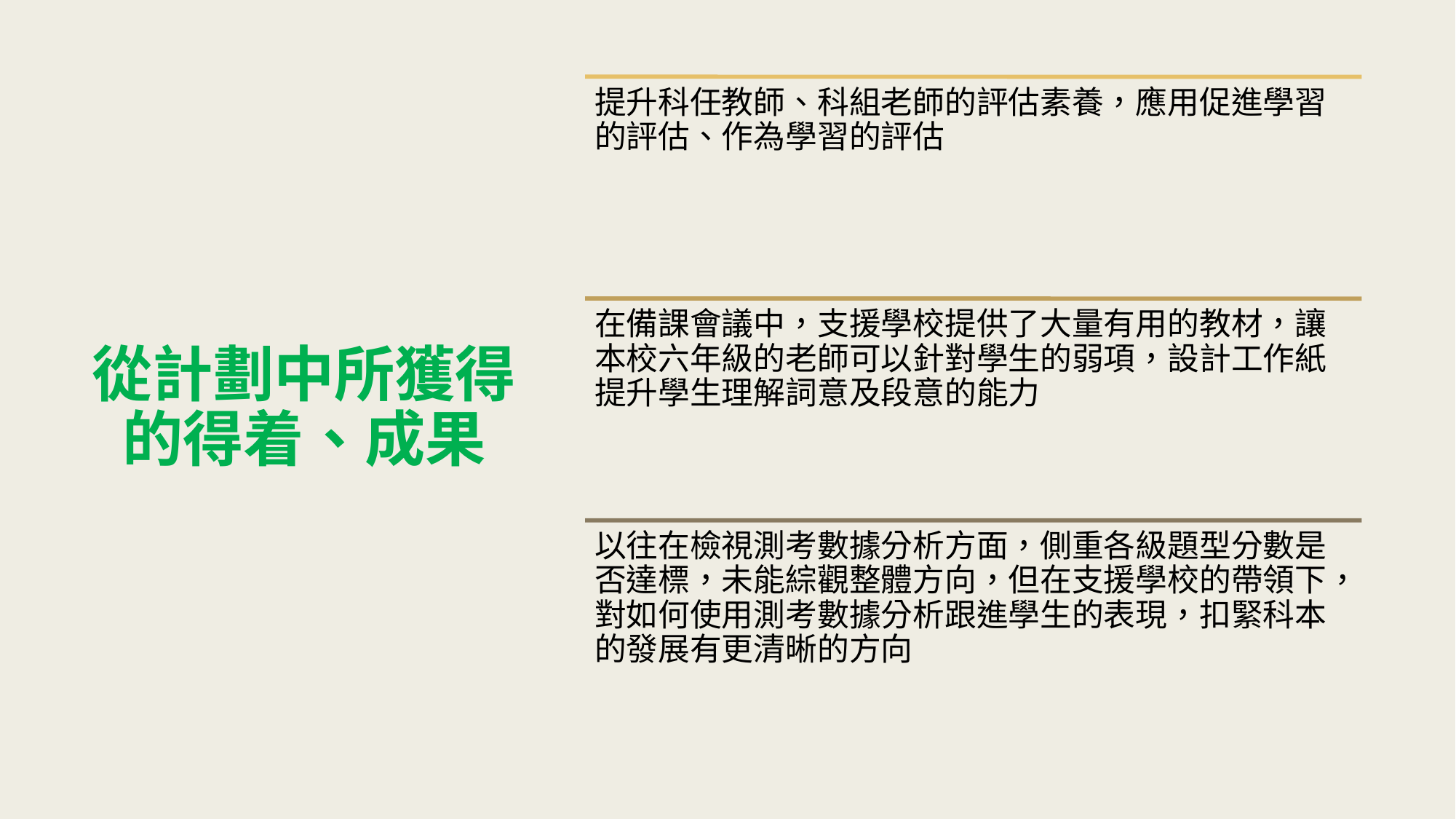

# 從計劃中所獲得的得着、成果
提升科任教師、科組老師的評估素養，應用促進學習的評估、作為學習的評估
在備課會議中，支援學校提供了大量有用的教材，讓本校六年級的老師可以針對學生的弱項，設計工作紙提升學生理解詞意及段意的能力
以往在檢視測考數據分析方面，側重各級題型分數是否達標，未能綜觀整體方向，但在支援學校的帶領下，對如何使用測考數據分析跟進學生的表現，扣緊科本的發展有更清晰的方向